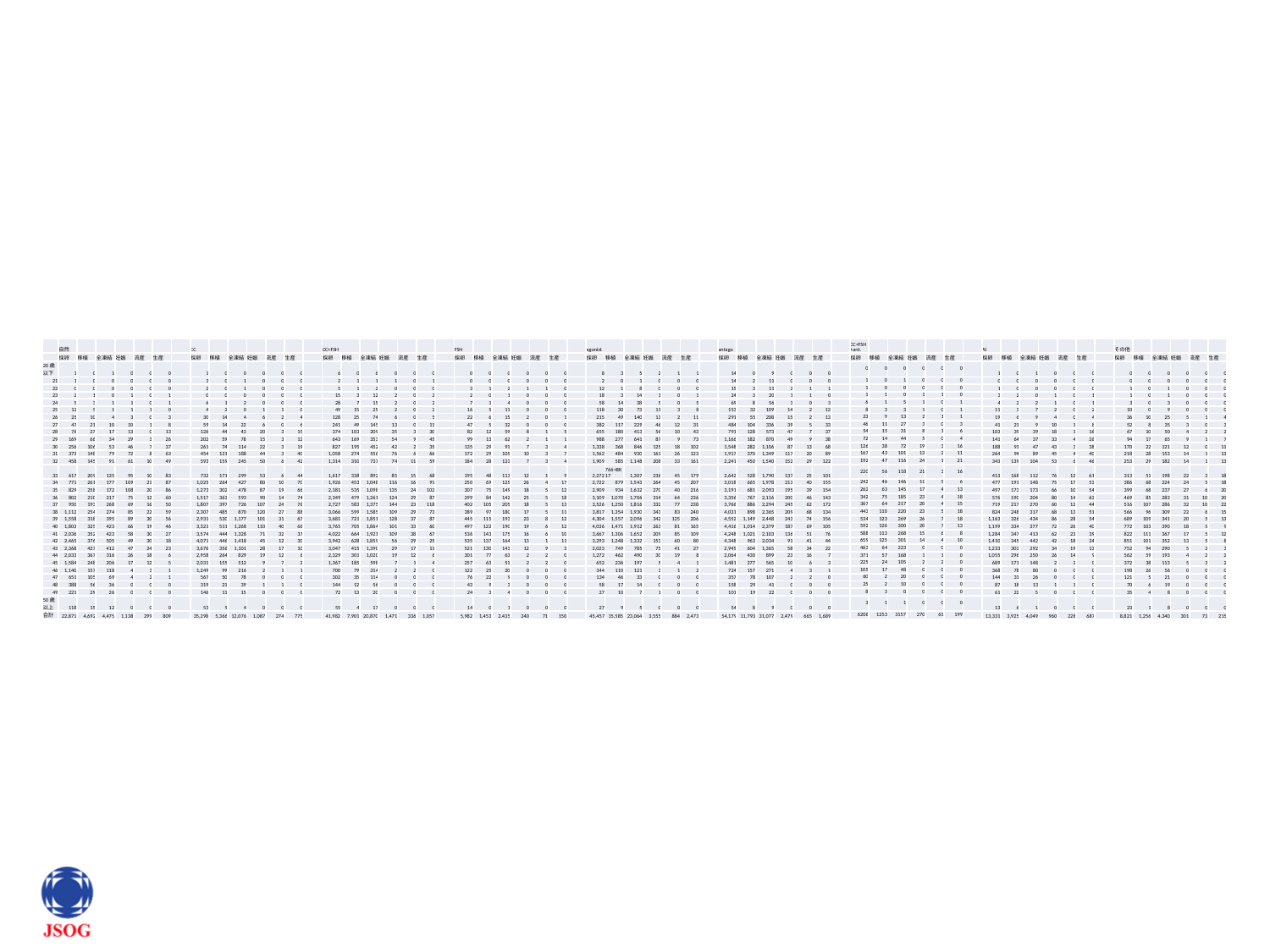

|  | 自然 |  |  |  |  |  |  | CC |  |  |  |  |  |  | CC+FSH |  |  |  |  |  |  | FSH |  |  |  |  |  |  | agonist |  |  |  |  |  |  | antago |  |  |  |  |  |  | CC+FSH+ant. |  |  |  |  |  |  | AI |  |  |  |  |  |  | その他 |  |  |  |  |  |
| --- | --- | --- | --- | --- | --- | --- | --- | --- | --- | --- | --- | --- | --- | --- | --- | --- | --- | --- | --- | --- | --- | --- | --- | --- | --- | --- | --- | --- | --- | --- | --- | --- | --- | --- | --- | --- | --- | --- | --- | --- | --- | --- | --- | --- | --- | --- | --- | --- | --- | --- | --- | --- | --- | --- | --- | --- | --- | --- | --- | --- | --- | --- |
|  | 採卵 | 移植 | 全凍結 | 妊娠 | 流産 | 生産 |  | 採卵 | 移植 | 全凍結 | 妊娠 | 流産 | 生産 |  | 採卵 | 移植 | 全凍結 | 妊娠 | 流産 | 生産 |  | 採卵 | 移植 | 全凍結 | 妊娠 | 流産 | 生産 |  | 採卵 | 移植 | 全凍結 | 妊娠 | 流産 | 生産 |  | 採卵 | 移植 | 全凍結 | 妊娠 | 流産 | 生産 |  | 採卵 | 移植 | 全凍結 | 妊娠 | 流産 | 生産 |  | 採卵 | 移植 | 全凍結 | 妊娠 | 流産 | 生産 |  | 採卵 | 移植 | 全凍結 | 妊娠 | 流産 | 生産 |
| 20歳以下 | 1 | 0 | 1 | 0 | 0 | 0 |  | 1 | 0 | 0 | 0 | 0 | 0 |  | 6 | 0 | 6 | 0 | 0 | 0 |  | 0 | 0 | 0 | 0 | 0 | 0 |  | 8 | 3 | 5 | 2 | 1 | 1 |  | 14 | 0 | 9 | 0 | 0 | 0 |  | 0 | 0 | 0 | 0 | 0 | 0 |  | 1 | 0 | 1 | 0 | 0 | 0 |  | 0 | 0 | 0 | 0 | 0 | 0 |
| 21 | 1 | 0 | 0 | 0 | 0 | 0 |  | 3 | 0 | 1 | 0 | 0 | 0 |  | 2 | 1 | 1 | 1 | 0 | 1 |  | 0 | 0 | 0 | 0 | 0 | 0 |  | 2 | 0 | 1 | 0 | 0 | 0 |  | 14 | 2 | 11 | 0 | 0 | 0 |  | 1 | 0 | 1 | 0 | 0 | 0 |  | 0 | 0 | 0 | 0 | 0 | 0 |  | 0 | 0 | 0 | 0 | 0 | 0 |
| 22 | 0 | 0 | 0 | 0 | 0 | 0 |  | 2 | 0 | 1 | 0 | 0 | 0 |  | 5 | 1 | 2 | 0 | 0 | 0 |  | 3 | 1 | 2 | 1 | 1 | 0 |  | 12 | 1 | 8 | 0 | 0 | 0 |  | 15 | 3 | 11 | 2 | 1 | 1 |  | 1 | 0 | 0 | 0 | 0 | 0 |  | 1 | 0 | 0 | 0 | 0 | 0 |  | 1 | 0 | 1 | 0 | 0 | 0 |
| 23 | 2 | 1 | 0 | 1 | 0 | 1 |  | 0 | 0 | 0 | 0 | 0 | 0 |  | 15 | 3 | 12 | 2 | 0 | 2 |  | 2 | 0 | 1 | 0 | 0 | 0 |  | 18 | 3 | 14 | 1 | 0 | 1 |  | 24 | 3 | 20 | 1 | 1 | 0 |  | 1 | 1 | 0 | 1 | 1 | 0 |  | 3 | 2 | 0 | 1 | 0 | 1 |  | 1 | 0 | 1 | 0 | 0 | 0 |
| 24 | 5 | 3 | 1 | 1 | 0 | 1 |  | 6 | 1 | 2 | 0 | 0 | 0 |  | 28 | 7 | 15 | 2 | 0 | 2 |  | 7 | 1 | 4 | 0 | 0 | 0 |  | 58 | 14 | 38 | 5 | 0 | 5 |  | 69 | 8 | 56 | 3 | 0 | 3 |  | 6 | 1 | 5 | 1 | 0 | 1 |  | 4 | 2 | 2 | 1 | 0 | 1 |  | 3 | 0 | 3 | 0 | 0 | 0 |
| 25 | 12 | 5 | 1 | 1 | 1 | 0 |  | 4 | 2 | 0 | 1 | 1 | 0 |  | 49 | 15 | 25 | 2 | 0 | 2 |  | 16 | 5 | 11 | 0 | 0 | 0 |  | 118 | 30 | 73 | 11 | 3 | 8 |  | 153 | 32 | 109 | 14 | 2 | 12 |  | 8 | 3 | 3 | 1 | 0 | 1 |  | 11 | 3 | 7 | 2 | 0 | 2 |  | 10 | 0 | 9 | 0 | 0 | 0 |
| 26 | 25 | 10 | 4 | 3 | 0 | 3 |  | 30 | 14 | 4 | 6 | 2 | 4 |  | 128 | 25 | 74 | 6 | 0 | 5 |  | 22 | 6 | 15 | 2 | 0 | 1 |  | 215 | 49 | 140 | 13 | 2 | 11 |  | 291 | 55 | 208 | 15 | 2 | 13 |  | 23 | 9 | 13 | 2 | 1 | 1 |  | 19 | 6 | 9 | 4 | 0 | 4 |  | 36 | 10 | 25 | 5 | 1 | 4 |
| 27 | 47 | 21 | 10 | 10 | 1 | 8 |  | 59 | 14 | 22 | 6 | 0 | 6 |  | 241 | 49 | 145 | 13 | 0 | 11 |  | 47 | 5 | 32 | 0 | 0 | 0 |  | 382 | 117 | 229 | 46 | 12 | 31 |  | 484 | 104 | 336 | 39 | 5 | 33 |  | 46 | 11 | 27 | 3 | 0 | 3 |  | 41 | 21 | 9 | 10 | 1 | 8 |  | 52 | 8 | 35 | 3 | 0 | 3 |
| 28 | 76 | 27 | 17 | 13 | 0 | 13 |  | 126 | 44 | 43 | 20 | 3 | 15 |  | 374 | 103 | 209 | 35 | 3 | 30 |  | 82 | 12 | 59 | 8 | 1 | 5 |  | 655 | 180 | 413 | 56 | 10 | 43 |  | 791 | 128 | 573 | 47 | 7 | 37 |  | 54 | 15 | 31 | 8 | 1 | 6 |  | 103 | 39 | 39 | 18 | 1 | 16 |  | 67 | 10 | 50 | 4 | 2 | 2 |
| 29 | 169 | 66 | 34 | 29 | 3 | 26 |  | 202 | 59 | 78 | 15 | 3 | 12 |  | 643 | 169 | 353 | 54 | 9 | 45 |  | 99 | 13 | 62 | 2 | 1 | 1 |  | 988 | 277 | 641 | 87 | 9 | 73 |  | 1,166 | 182 | 870 | 49 | 9 | 38 |  | 72 | 14 | 44 | 5 | 0 | 4 |  | 141 | 64 | 37 | 33 | 4 | 26 |  | 94 | 17 | 65 | 9 | 1 | 7 |
| 30 | 256 | 106 | 53 | 46 | 7 | 37 |  | 261 | 74 | 114 | 22 | 3 | 19 |  | 827 | 195 | 452 | 42 | 2 | 35 |  | 135 | 29 | 91 | 7 | 3 | 4 |  | 1,338 | 368 | 846 | 125 | 18 | 102 |  | 1,548 | 282 | 1,106 | 87 | 13 | 68 |  | 126 | 38 | 72 | 19 | 3 | 16 |  | 188 | 91 | 47 | 43 | 3 | 38 |  | 170 | 22 | 121 | 12 | 0 | 11 |
| 31 | 373 | 148 | 79 | 72 | 8 | 63 |  | 454 | 121 | 188 | 44 | 3 | 40 |  | 1,058 | 274 | 556 | 76 | 6 | 66 |  | 172 | 29 | 105 | 10 | 3 | 7 |  | 1,562 | 484 | 930 | 161 | 26 | 123 |  | 1,917 | 370 | 1,349 | 117 | 20 | 89 |  | 167 | 43 | 101 | 13 | 2 | 11 |  | 264 | 94 | 89 | 45 | 4 | 40 |  | 218 | 28 | 153 | 14 | 1 | 13 |
| 32 | 458 | 145 | 91 | 61 | 10 | 49 |  | 593 | 159 | 245 | 50 | 6 | 42 |  | 1,314 | 310 | 737 | 74 | 11 | 59 |  | 184 | 28 | 123 | 7 | 3 | 4 |  | 1,909 | 585 | 1,148 | 208 | 33 | 161 |  | 2,241 | 450 | 1,540 | 152 | 29 | 122 |  | 192 | 47 | 116 | 24 | 1 | 21 |  | 343 | 139 | 104 | 53 | 6 | 46 |  | 253 | 29 | 182 | 14 | 1 | 13 |
| 33 | 617 | 209 | 135 | 95 | 10 | 83 |  | 732 | 171 | 299 | 53 | 6 | 44 |  | 1,617 | 338 | 892 | 85 | 15 | 68 |  | 195 | 48 | 113 | 12 | 1 | 9 |  | 2,272 | 766+BK17 | 1,307 | 236 | 45 | 179 |  | 2,642 | 528 | 1,790 | 137 | 25 | 101 |  | 220 | 56 | 118 | 21 | 3 | 16 |  | 413 | 168 | 112 | 76 | 12 | 61 |  | 313 | 51 | 198 | 22 | 3 | 18 |
| 34 | 771 | 261 | 177 | 109 | 21 | 87 |  | 1,025 | 264 | 427 | 80 | 10 | 70 |  | 1,926 | 453 | 1,048 | 116 | 16 | 91 |  | 250 | 69 | 125 | 26 | 4 | 17 |  | 2,722 | 879 | 1,543 | 264 | 45 | 207 |  | 3,018 | 665 | 1,978 | 213 | 40 | 155 |  | 242 | 46 | 146 | 11 | 5 | 6 |  | 477 | 191 | 148 | 75 | 17 | 53 |  | 386 | 68 | 224 | 24 | 5 | 18 |
| 35 | 829 | 258 | 172 | 108 | 20 | 86 |  | 1,273 | 302 | 478 | 87 | 19 | 66 |  | 2,181 | 535 | 1,098 | 135 | 24 | 102 |  | 307 | 75 | 149 | 18 | 5 | 12 |  | 2,909 | 934 | 1,632 | 270 | 40 | 216 |  | 3,191 | 681 | 2,093 | 195 | 39 | 154 |  | 262 | 63 | 145 | 17 | 4 | 13 |  | 497 | 173 | 173 | 66 | 10 | 54 |  | 399 | 68 | 237 | 27 | 6 | 20 |
| 36 | 802 | 210 | 217 | 75 | 12 | 60 |  | 1,517 | 363 | 593 | 90 | 14 | 74 |  | 2,349 | 479 | 1,261 | 124 | 29 | 87 |  | 299 | 84 | 142 | 25 | 5 | 18 |  | 3,109 | 1,070 | 1,706 | 314 | 64 | 236 |  | 3,356 | 767 | 2,116 | 200 | 46 | 143 |  | 342 | 75 | 185 | 23 | 4 | 18 |  | 576 | 190 | 204 | 80 | 14 | 63 |  | 469 | 85 | 283 | 31 | 10 | 20 |
| 37 | 950 | 193 | 268 | 69 | 16 | 50 |  | 1,807 | 397 | 726 | 107 | 24 | 76 |  | 2,727 | 583 | 1,375 | 144 | 23 | 118 |  | 402 | 105 | 205 | 18 | 5 | 13 |  | 3,526 | 1,250 | 1,816 | 332 | 77 | 238 |  | 3,766 | 886 | 2,294 | 245 | 62 | 172 |  | 367 | 64 | 217 | 20 | 4 | 15 |  | 719 | 217 | 270 | 60 | 12 | 44 |  | 516 | 107 | 286 | 32 | 10 | 22 |
| 38 | 1,112 | 254 | 274 | 85 | 22 | 59 |  | 2,307 | 485 | 870 | 120 | 27 | 88 |  | 3,066 | 599 | 1,585 | 109 | 29 | 73 |  | 389 | 97 | 180 | 17 | 5 | 11 |  | 3,817 | 1,354 | 1,930 | 343 | 83 | 240 |  | 4,031 | 898 | 2,365 | 209 | 68 | 134 |  | 443 | 110 | 220 | 23 | 5 | 18 |  | 824 | 248 | 317 | 68 | 13 | 51 |  | 566 | 96 | 309 | 22 | 6 | 15 |
| 39 | 1,558 | 318 | 395 | 89 | 30 | 56 |  | 2,931 | 530 | 1,177 | 101 | 31 | 67 |  | 3,681 | 721 | 1,851 | 128 | 37 | 87 |  | 445 | 115 | 193 | 23 | 8 | 12 |  | 4,304 | 1,557 | 2,096 | 342 | 125 | 206 |  | 4,552 | 1,149 | 2,448 | 243 | 74 | 156 |  | 534 | 123 | 269 | 26 | 7 | 18 |  | 1,163 | 326 | 434 | 86 | 28 | 54 |  | 689 | 109 | 341 | 20 | 5 | 13 |
| 40 | 1,803 | 325 | 423 | 66 | 19 | 46 |  | 3,321 | 511 | 1,268 | 110 | 40 | 66 |  | 3,765 | 705 | 1,864 | 101 | 33 | 60 |  | 497 | 122 | 190 | 19 | 6 | 12 |  | 4,036 | 1,471 | 1,912 | 263 | 81 | 165 |  | 4,416 | 1,014 | 2,379 | 187 | 69 | 105 |  | 592 | 126 | 300 | 20 | 7 | 13 |  | 1,199 | 334 | 377 | 72 | 26 | 40 |  | 772 | 103 | 390 | 18 | 5 | 9 |
| 41 | 2,036 | 352 | 423 | 58 | 30 | 27 |  | 3,574 | 444 | 1,328 | 71 | 32 | 37 |  | 4,022 | 664 | 1,921 | 109 | 38 | 67 |  | 536 | 143 | 175 | 16 | 6 | 10 |  | 3,667 | 1,306 | 1,652 | 209 | 85 | 109 |  | 4,248 | 1,021 | 2,103 | 136 | 51 | 76 |  | 588 | 113 | 268 | 15 | 6 | 8 |  | 1,284 | 347 | 413 | 62 | 23 | 39 |  | 822 | 111 | 367 | 17 | 5 | 12 |
| 42 | 2,465 | 376 | 505 | 49 | 30 | 18 |  | 4,071 | 446 | 1,418 | 45 | 12 | 30 |  | 3,942 | 628 | 1,859 | 56 | 29 | 25 |  | 535 | 137 | 164 | 13 | 1 | 11 |  | 3,293 | 1,248 | 1,332 | 153 | 60 | 80 |  | 4,348 | 963 | 2,034 | 91 | 41 | 44 |  | 659 | 125 | 301 | 14 | 4 | 10 |  | 1,410 | 345 | 442 | 42 | 18 | 24 |  | 851 | 101 | 352 | 13 | 5 | 8 |
| 43 | 2,368 | 427 | 412 | 47 | 24 | 23 |  | 3,676 | 356 | 1,101 | 28 | 17 | 10 |  | 3,047 | 415 | 1,390 | 29 | 17 | 11 |  | 521 | 130 | 143 | 12 | 9 | 3 |  | 2,023 | 749 | 785 | 75 | 41 | 27 |  | 2,945 | 604 | 1,365 | 58 | 34 | 22 |  | 463 | 64 | 223 | 0 | 0 | 0 |  | 1,233 | 303 | 292 | 34 | 19 | 13 |  | 752 | 94 | 290 | 5 | 2 | 3 |
| 44 | 2,033 | 367 | 316 | 26 | 18 | 6 |  | 2,958 | 264 | 829 | 19 | 12 | 6 |  | 2,329 | 301 | 1,020 | 19 | 12 | 6 |  | 301 | 77 | 63 | 2 | 2 | 0 |  | 1,272 | 462 | 490 | 30 | 19 | 8 |  | 2,064 | 430 | 899 | 23 | 16 | 7 |  | 371 | 57 | 168 | 1 | 1 | 0 |  | 1,055 | 296 | 250 | 26 | 14 | 9 |  | 562 | 59 | 193 | 4 | 2 | 2 |
| 45 | 1,584 | 248 | 206 | 17 | 12 | 5 |  | 2,031 | 155 | 512 | 9 | 7 | 2 |  | 1,367 | 185 | 598 | 7 | 1 | 4 |  | 257 | 63 | 51 | 2 | 2 | 0 |  | 652 | 236 | 197 | 5 | 4 | 1 |  | 1,481 | 277 | 565 | 10 | 6 | 3 |  | 225 | 24 | 105 | 2 | 2 | 0 |  | 689 | 171 | 148 | 2 | 2 | 0 |  | 372 | 38 | 113 | 5 | 3 | 2 |
| 46 | 1,140 | 157 | 118 | 4 | 3 | 1 |  | 1,249 | 99 | 216 | 2 | 1 | 1 |  | 700 | 79 | 314 | 2 | 2 | 0 |  | 122 | 25 | 20 | 0 | 0 | 0 |  | 344 | 110 | 121 | 3 | 1 | 2 |  | 724 | 157 | 271 | 4 | 3 | 1 |  | 105 | 17 | 48 | 0 | 0 | 0 |  | 368 | 78 | 80 | 0 | 0 | 0 |  | 198 | 26 | 56 | 0 | 0 | 0 |
| 47 | 651 | 105 | 69 | 4 | 2 | 1 |  | 567 | 50 | 78 | 0 | 0 | 0 |  | 302 | 35 | 114 | 0 | 0 | 0 |  | 76 | 22 | 9 | 0 | 0 | 0 |  | 134 | 46 | 33 | 0 | 0 | 0 |  | 357 | 78 | 107 | 2 | 2 | 0 |  | 60 | 2 | 20 | 0 | 0 | 0 |  | 144 | 31 | 26 | 0 | 0 | 0 |  | 121 | 5 | 21 | 0 | 0 | 0 |
| 48 | 388 | 56 | 36 | 0 | 0 | 0 |  | 319 | 21 | 39 | 1 | 1 | 0 |  | 144 | 12 | 56 | 0 | 0 | 0 |  | 43 | 9 | 3 | 0 | 0 | 0 |  | 58 | 17 | 14 | 0 | 0 | 0 |  | 158 | 29 | 41 | 0 | 0 | 0 |  | 25 | 2 | 10 | 0 | 0 | 0 |  | 87 | 18 | 13 | 1 | 1 | 0 |  | 70 | 6 | 19 | 0 | 0 | 0 |
| 49 | 221 | 29 | 26 | 0 | 0 | 0 |  | 146 | 11 | 15 | 0 | 0 | 0 |  | 72 | 13 | 20 | 0 | 0 | 0 |  | 24 | 3 | 4 | 0 | 0 | 0 |  | 27 | 10 | 7 | 1 | 0 | 0 |  | 101 | 19 | 22 | 0 | 0 | 0 |  | 8 | 3 | 0 | 0 | 0 | 0 |  | 61 | 22 | 5 | 0 | 0 | 0 |  | 35 | 4 | 8 | 0 | 0 | 0 |
| 50歳以上 | 118 | 15 | 12 | 0 | 0 | 0 |  | 53 | 9 | 4 | 0 | 0 | 0 |  | 55 | 4 | 17 | 0 | 0 | 0 |  | 14 | 0 | 1 | 0 | 0 | 0 |  | 27 | 9 | 5 | 0 | 0 | 0 |  | 54 | 8 | 9 | 0 | 0 | 0 |  | 3 | 1 | 1 | 0 | 0 | 0 |  | 13 | 6 | 1 | 0 | 0 | 0 |  | 23 | 1 | 8 | 0 | 0 | 0 |
| 合計 | 22,871 | 4,692 | 4,475 | 1,138 | 299 | 809 |  | 35,298 | 5,366 | 12,076 | 1,087 | 274 | 775 |  | 41,982 | 7,901 | 20,870 | 1,471 | 336 | 1,057 |  | 5,982 | 1,453 | 2,435 | 240 | 71 | 150 |  | 45,457 | 15,585 | 23,064 | 3,555 | 884 | 2,473 |  | 54,179 | 11,793 | 31,077 | 2,479 | 665 | 1,689 |  | 6206 | 1253 | 3157 | 270 | 61 | 199 |  | 13,331 | 3,925 | 4,049 | 960 | 228 | 687 |  | 8,821 | 1,256 | 4,340 | 301 | 73 | 215 |